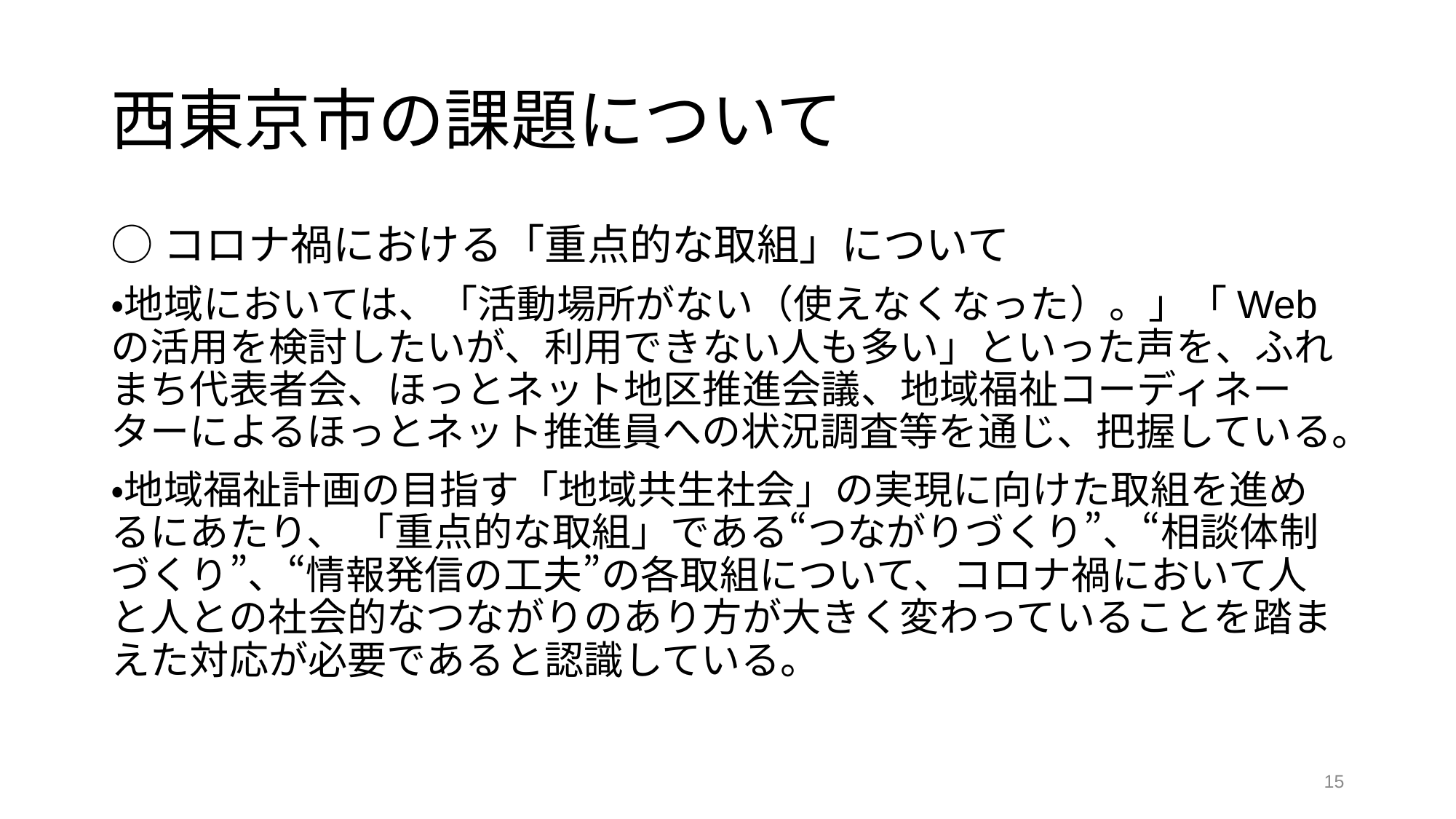

# 西東京市の課題について
○コロナ禍における「重点的な取組」について
・地域においては、「活動場所がない（使えなくなった）。」「Webの活用を検討したいが、利用できない人も多い」といった声を、ふれまち代表者会、ほっとネット地区推進会議、地域福祉コーディネーターによるほっとネット推進員への状況調査等を通じ、把握している。
・地域福祉計画の目指す「地域共生社会」の実現に向けた取組を進めるにあたり、 「重点的な取組」である“つながりづくり”、“相談体制づくり”、“情報発信の工夫”の各取組について、コロナ禍において人と人との社会的なつながりのあり方が大きく変わっていることを踏まえた対応が必要であると認識している。

15